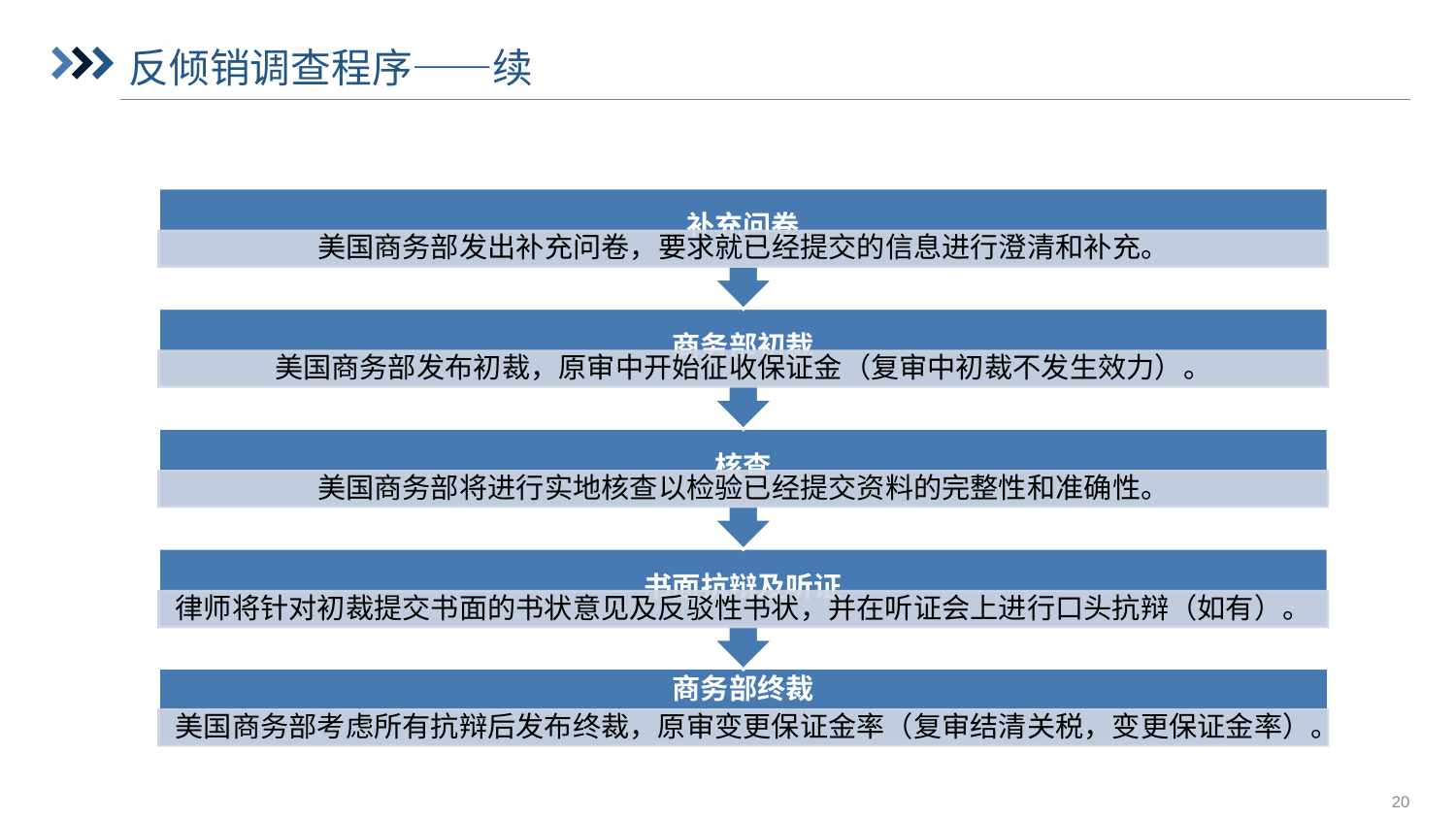

# 反倾销调查程序——续
商务部终裁
美国商务部考虑所有抗辩后发布终裁，原审变更保证金率（复审结清关税，变更保证金率）。
书面抗辩及听证
律师将针对初裁提交书面的书状意见及反驳性书状，并在听证会上进行口头抗辩（如有）。
核查
美国商务部将进行实地核查以检验已经提交资料的完整性和准确性。
商务部初裁
美国商务部发布初裁，原审中开始征收保证金（复审中初裁不发生效力）。
补充问卷
美国商务部发出补充问卷，要求就已经提交的信息进行澄清和补充。
20